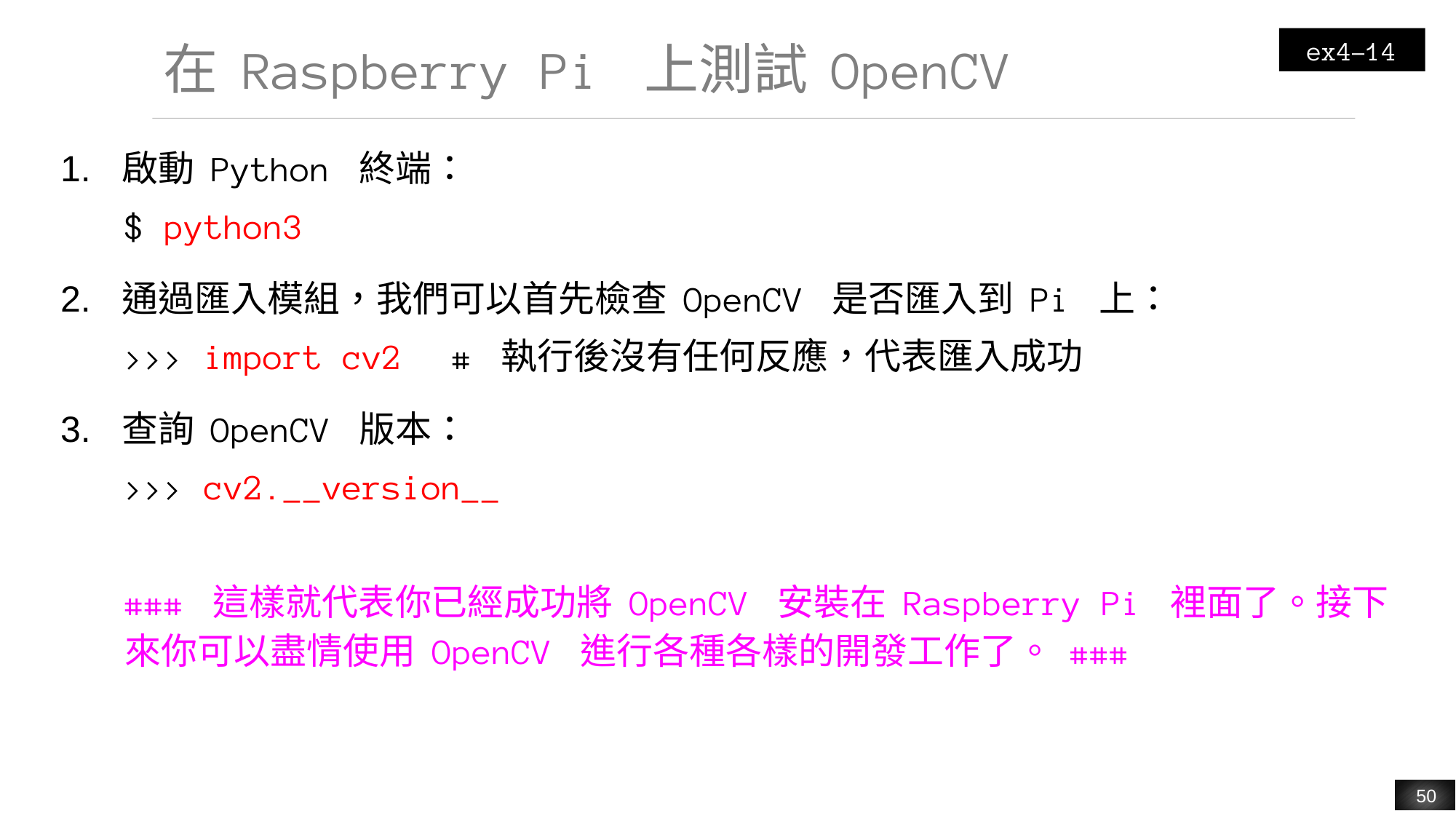

ex4-14
# 在 Raspberry Pi 上測試 OpenCV
啟動 Python 終端：
$ python3
通過匯入模組，我們可以首先檢查 OpenCV 是否匯入到 Pi 上：
>>> import cv2	# 執行後沒有任何反應，代表匯入成功
查詢 OpenCV 版本：
>>> cv2.__version__

### 這樣就代表你已經成功將 OpenCV 安裝在 Raspberry Pi 裡面了。接下來你可以盡情使用 OpenCV 進行各種各樣的開發工作了。 ###